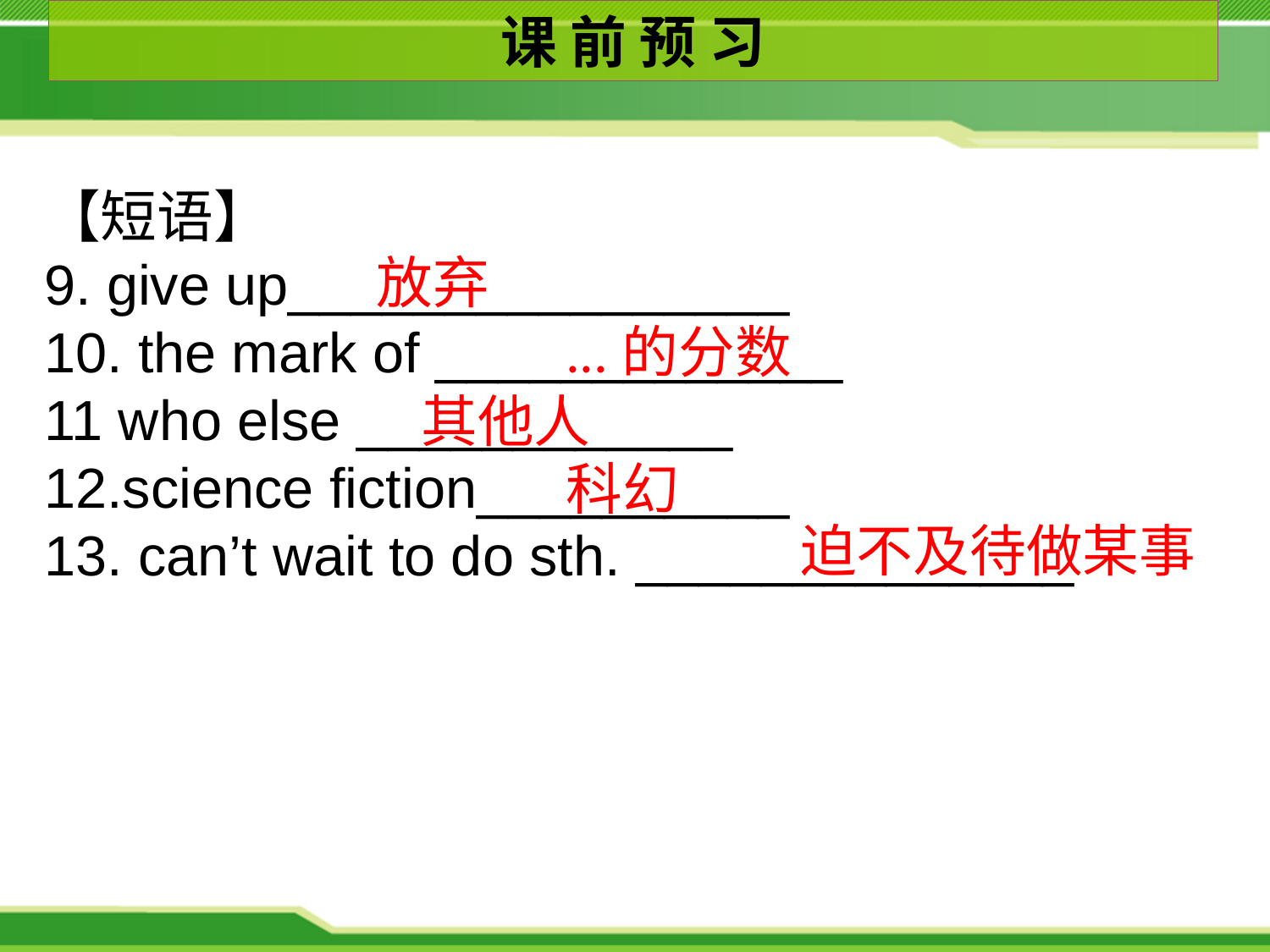

课 前 预 习
【短语】
9. give up________________
10. the mark of _____________
11 who else ____________
12.science fiction__________
13. can’t wait to do sth. ______________
放弃
...的分数
其他人
科幻
迫不及待做某事